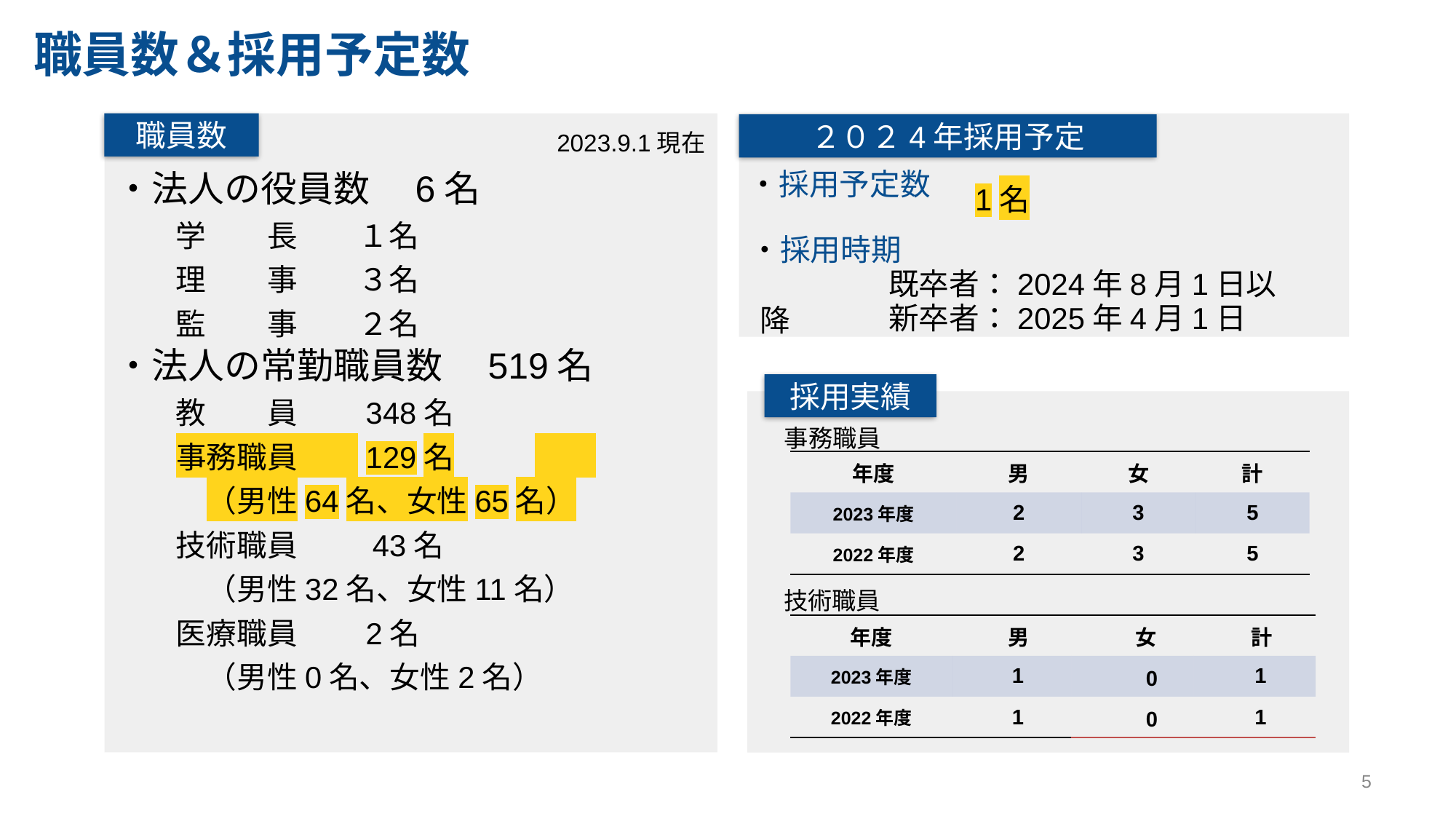

職員数＆採用予定数
職員数
# 2023.9.1現在

２０２4年採用予定
・採用予定数
1名
・採用時期
　　　 　既卒者：2024年8月1日以降
　　　　 新卒者：2025年4月1日
・法人の役員数　6名
　　学　　長　　１名
　　理　　事　　３名
　　監　　事　　２名
・法人の常勤職員数　519名
　　教　　員　　348名
　　事務職員　　129名
　　　（男性64名、女性65名）
　　技術職員　 　43名
　　　（男性32名、女性11名）
　　医療職員　　2名
　　　（男性0名、女性2名）
採用実績

事務職員
| 年度 | 男 | 女 | 計 |
| --- | --- | --- | --- |
| 2023年度 | 2 | 3 | 5 |
| 2022年度 | 2 | 3 | 5 |
技術職員
| 年度 | 男 |  | 女 |  | 計 |
| --- | --- | --- | --- | --- | --- |
| 2023年度 | 1 | 0 |  | 1 |  |
| 2022年度 | 1 | 0 |  | 1 |  |
5